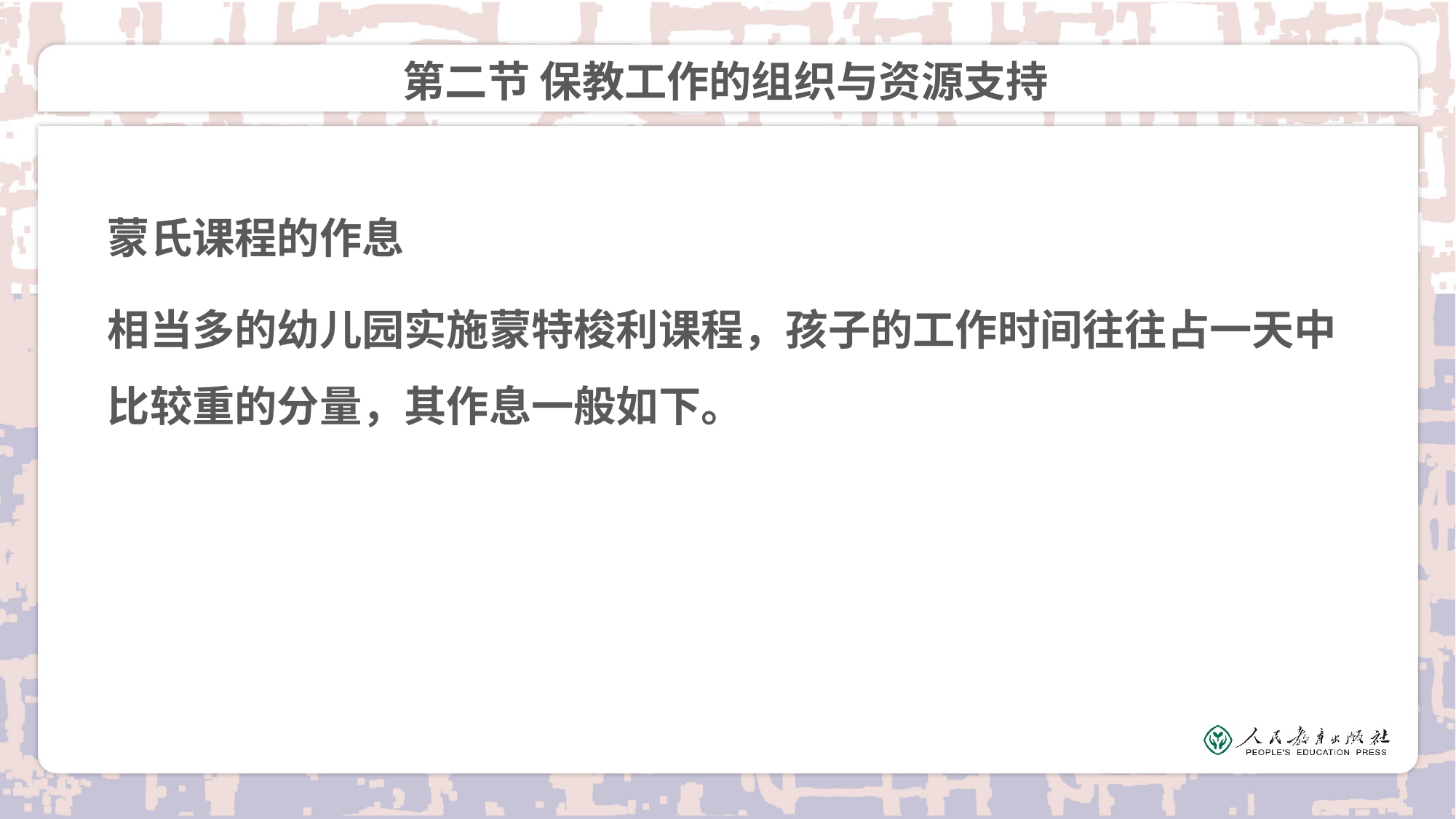

# 第二节 保教工作的组织与资源支持
蒙氏课程的作息
相当多的幼儿园实施蒙特梭利课程，孩子的工作时间往往占一天中比较重的分量，其作息一般如下。